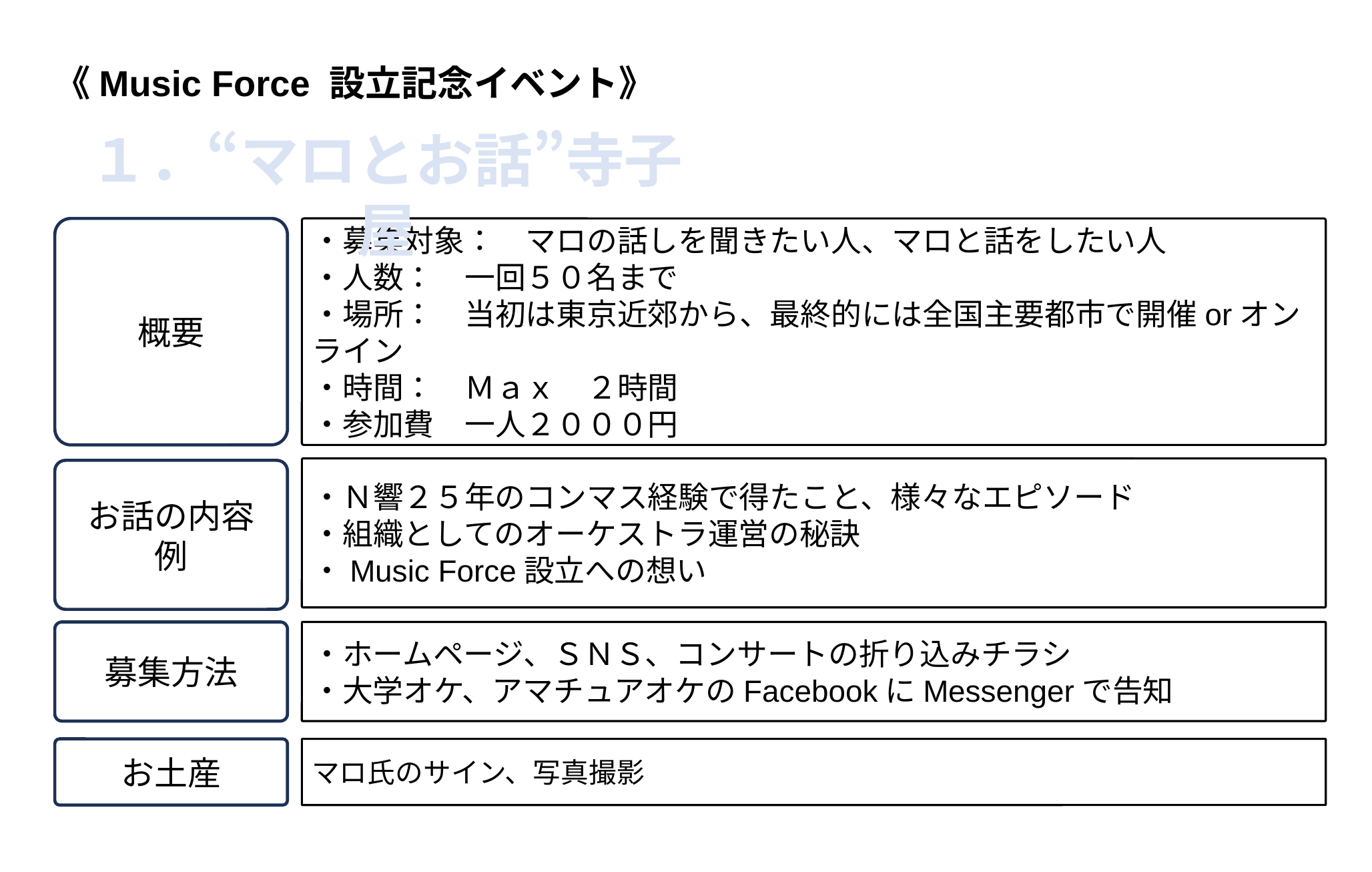

《Music Force 設立記念イベント》
１．“マロとお話”寺子屋
・募集対象：　マロの話しを聞きたい人、マロと話をしたい人
・人数：　一回５０名まで
・場所：　当初は東京近郊から、最終的には全国主要都市で開催orオンライン
・時間：　Ｍａｘ　２時間
・参加費　一人２０００円
概要
・Ｎ響２５年のコンマス経験で得たこと、様々なエピソード
・組織としてのオーケストラ運営の秘訣
・Music Force設立への想い
お話の内容
例
・ホームページ、ＳＮＳ、コンサートの折り込みチラシ
・大学オケ、アマチュアオケのFacebookにMessengerで告知
募集方法
マロ氏のサイン、写真撮影
お土産